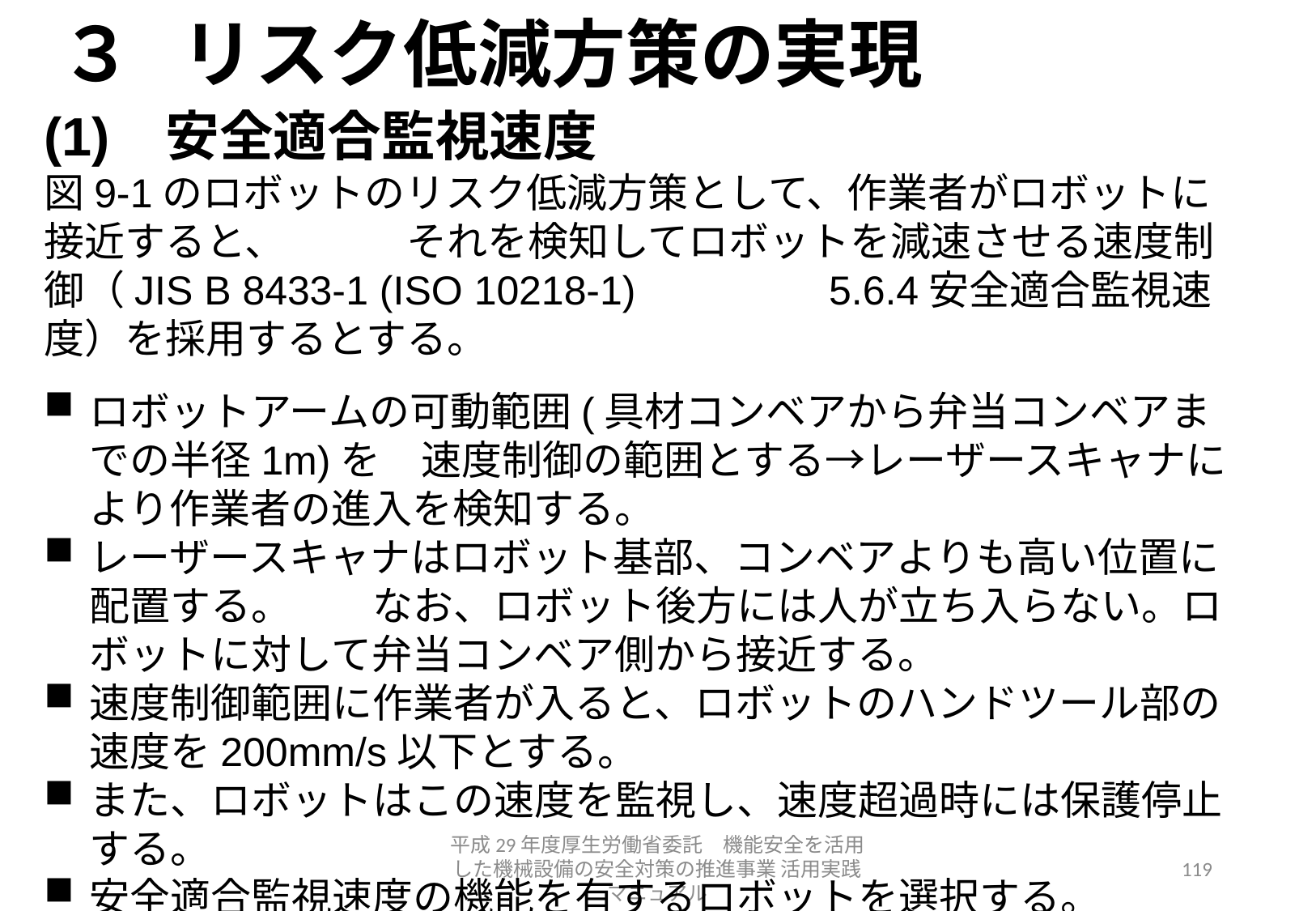

# ３	リスク低減方策の実現
(1)	安全適合監視速度
図9-1のロボットのリスク低減方策として、作業者がロボットに接近すると、　　　それを検知してロボットを減速させる速度制御（JIS B 8433-1 (ISO 10218-1) 　　　　5.6.4安全適合監視速度）を採用するとする。

ロボットアームの可動範囲(具材コンベアから弁当コンベアまでの半径1m)を　速度制御の範囲とする→レーザースキャナにより作業者の進入を検知する。
レーザースキャナはロボット基部、コンベアよりも高い位置に配置する。　　なお、ロボット後方には人が立ち入らない。ロボットに対して弁当コンベア側から接近する。
速度制御範囲に作業者が入ると、ロボットのハンドツール部の速度を200mm/s以下とする。
また、ロボットはこの速度を監視し、速度超過時には保護停止する。
安全適合監視速度の機能を有するロボットを選択する。
このリスク低減方策は、PLr=dの要求がある。
平成29年度厚生労働省委託　機能安全を活用した機械設備の安全対策の推進事業 活用実践マニュアル
119